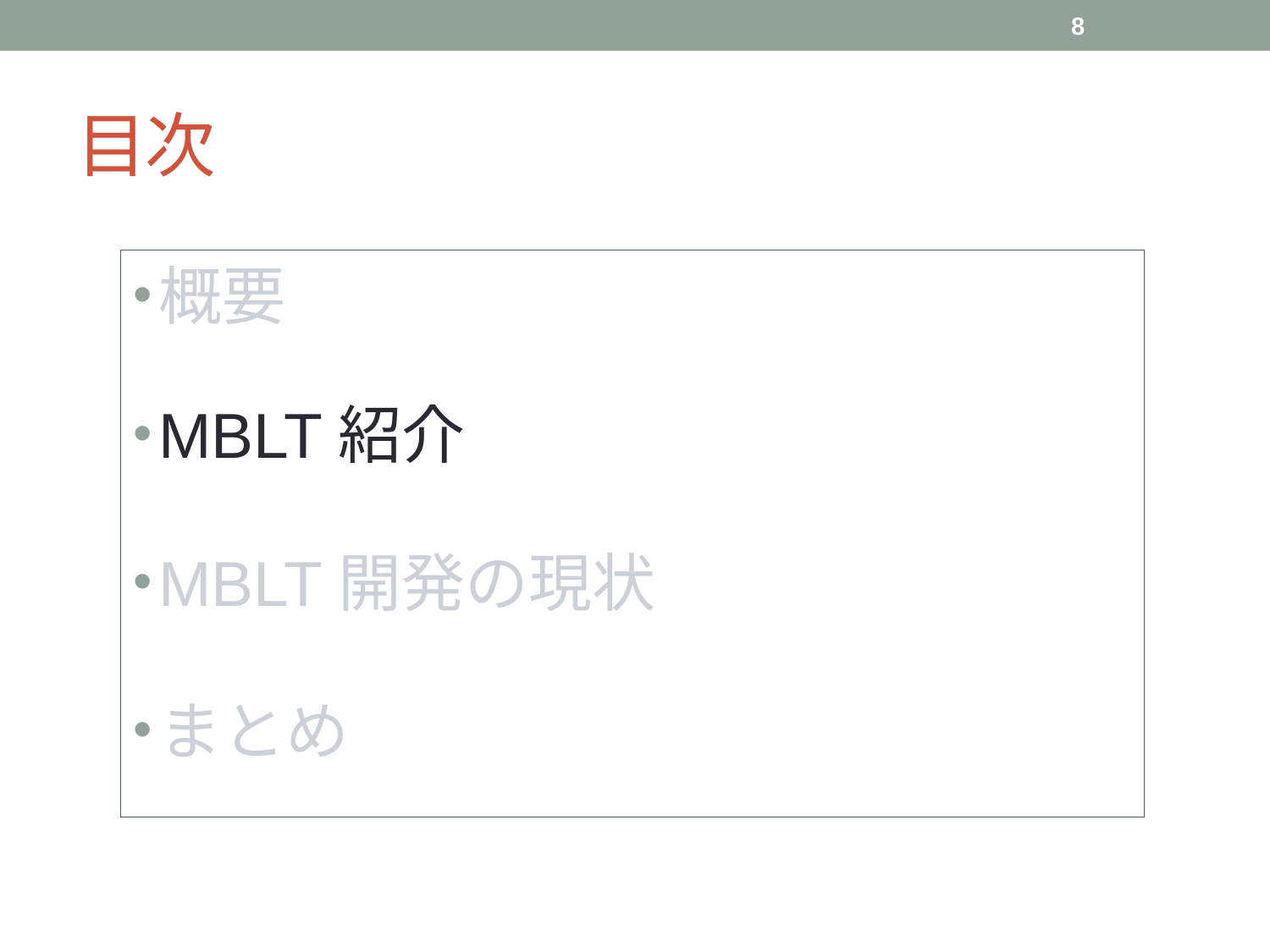

8
# 目次
概要

MBLT紹介

MBLT開発の現状

まとめ